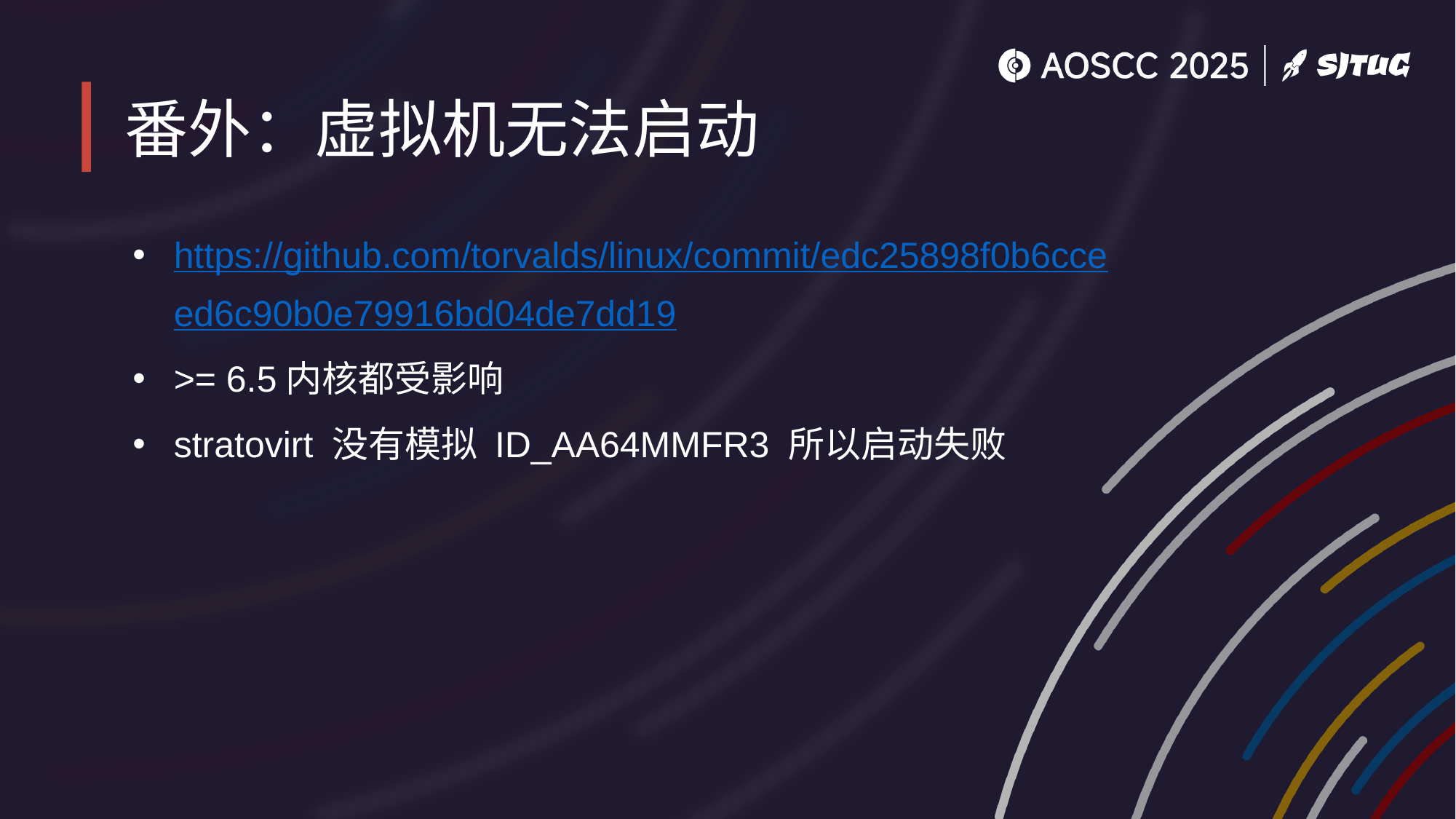

# 番外：虚拟机无法启动
https://github.com/torvalds/linux/commit/edc25898f0b6cceed6c90b0e79916bd04de7dd19
>= 6.5内核都受影响
stratovirt 没有模拟 ID_AA64MMFR3 所以启动失败